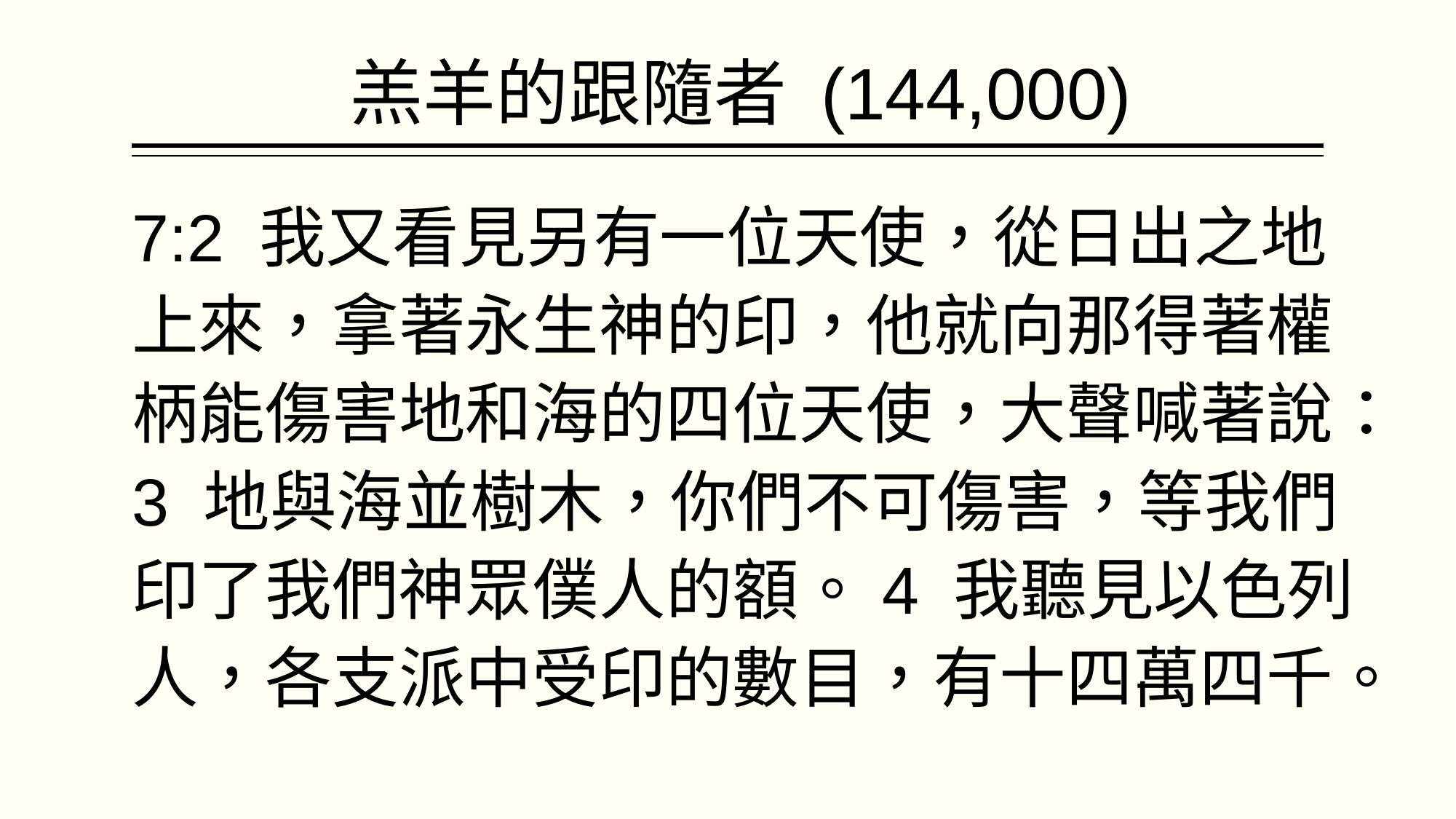

# 羔羊的跟隨者 (144,000)
7:2 我又看見另有一位天使，從日出之地上來，拿著永生神的印，他就向那得著權柄能傷害地和海的四位天使，大聲喊著說：3 地與海並樹木，你們不可傷害，等我們印了我們神眾僕人的額。4 我聽見以色列人，各支派中受印的數目，有十四萬四千。